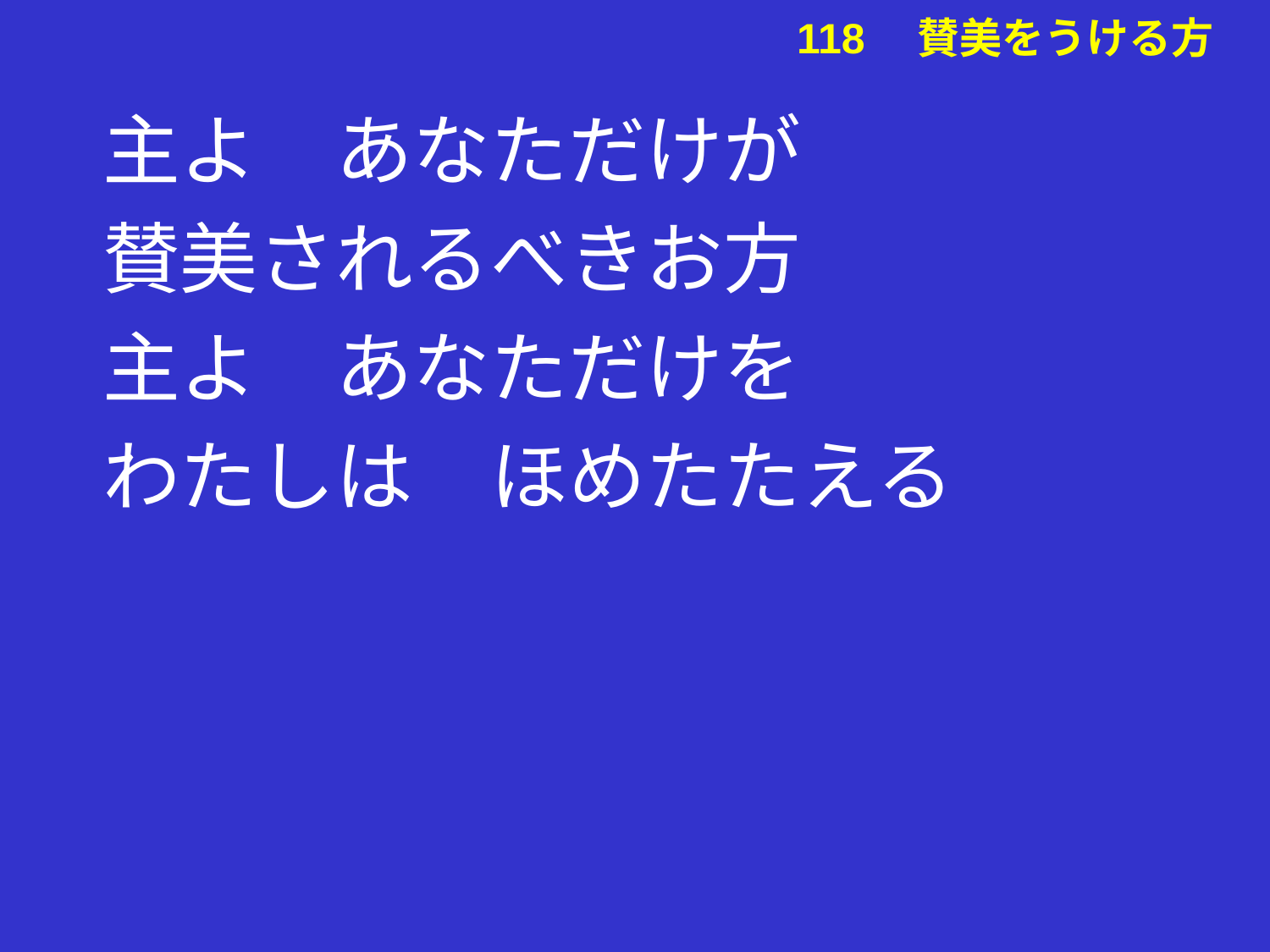

主よ　あなただけが
賛美されるべきお方
主よ　あなただけを
わたしは　ほめたたえる
# 118　賛美をうける方